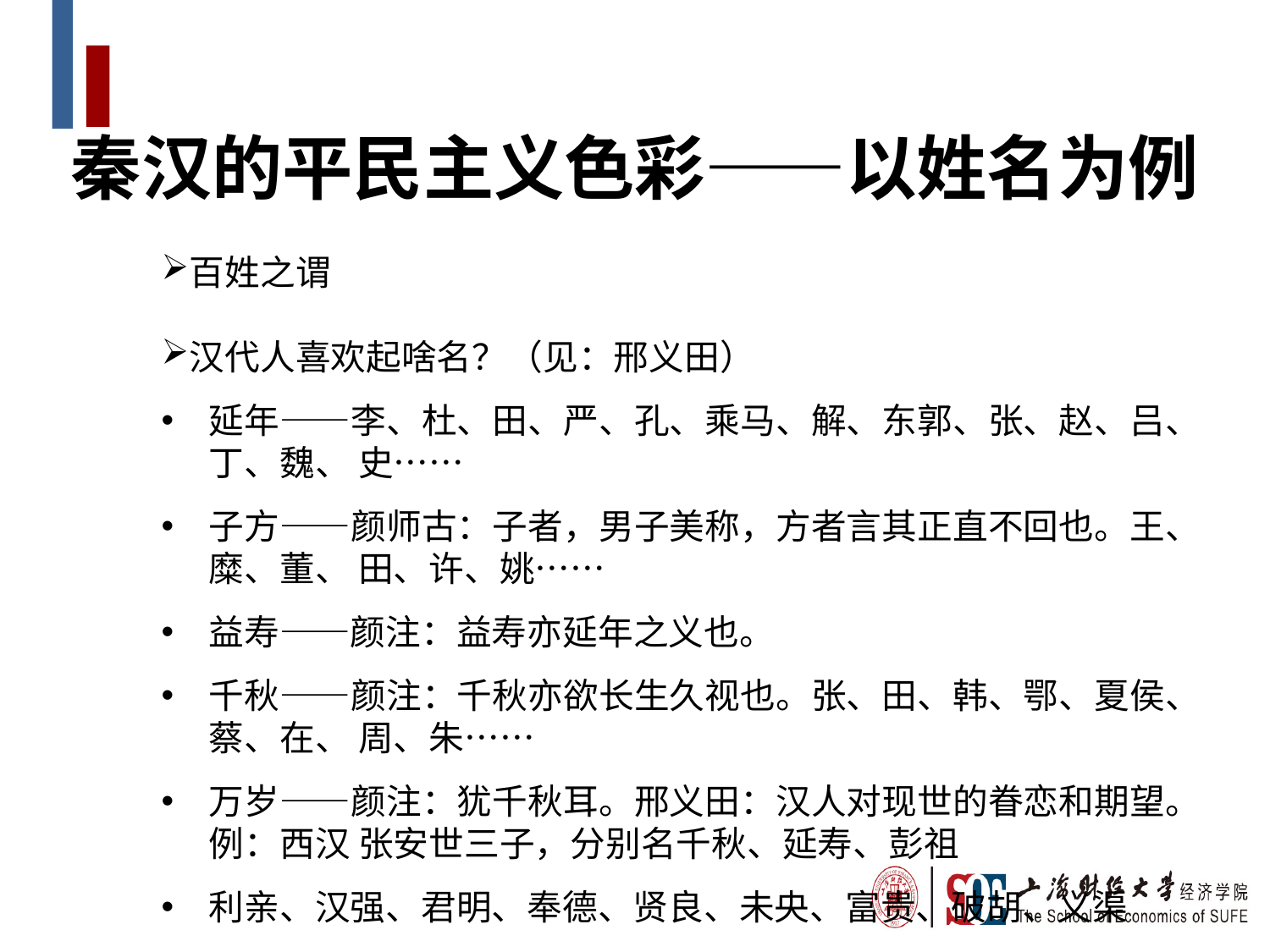

秦汉的平民主义色彩——以姓名为例
百姓之谓
汉代人喜欢起啥名？（见：邢义田）
延年——李、杜、田、严、孔、乘马、解、东郭、张、赵、吕、丁、魏、 史……
子方——颜师古：子者，男子美称，方者言其正直不回也。王、糜、董、 田、许、姚……
益寿——颜注：益寿亦延年之义也。
千秋——颜注：千秋亦欲长生久视也。张、田、韩、鄂、夏侯、蔡、在、 周、朱……
万岁——颜注：犹千秋耳。邢义田：汉人对现世的眷恋和期望。例：西汉 张安世三子，分别名千秋、延寿、彭祖
利亲、汉强、君明、奉德、贤良、未央、富贵、破胡、义渠